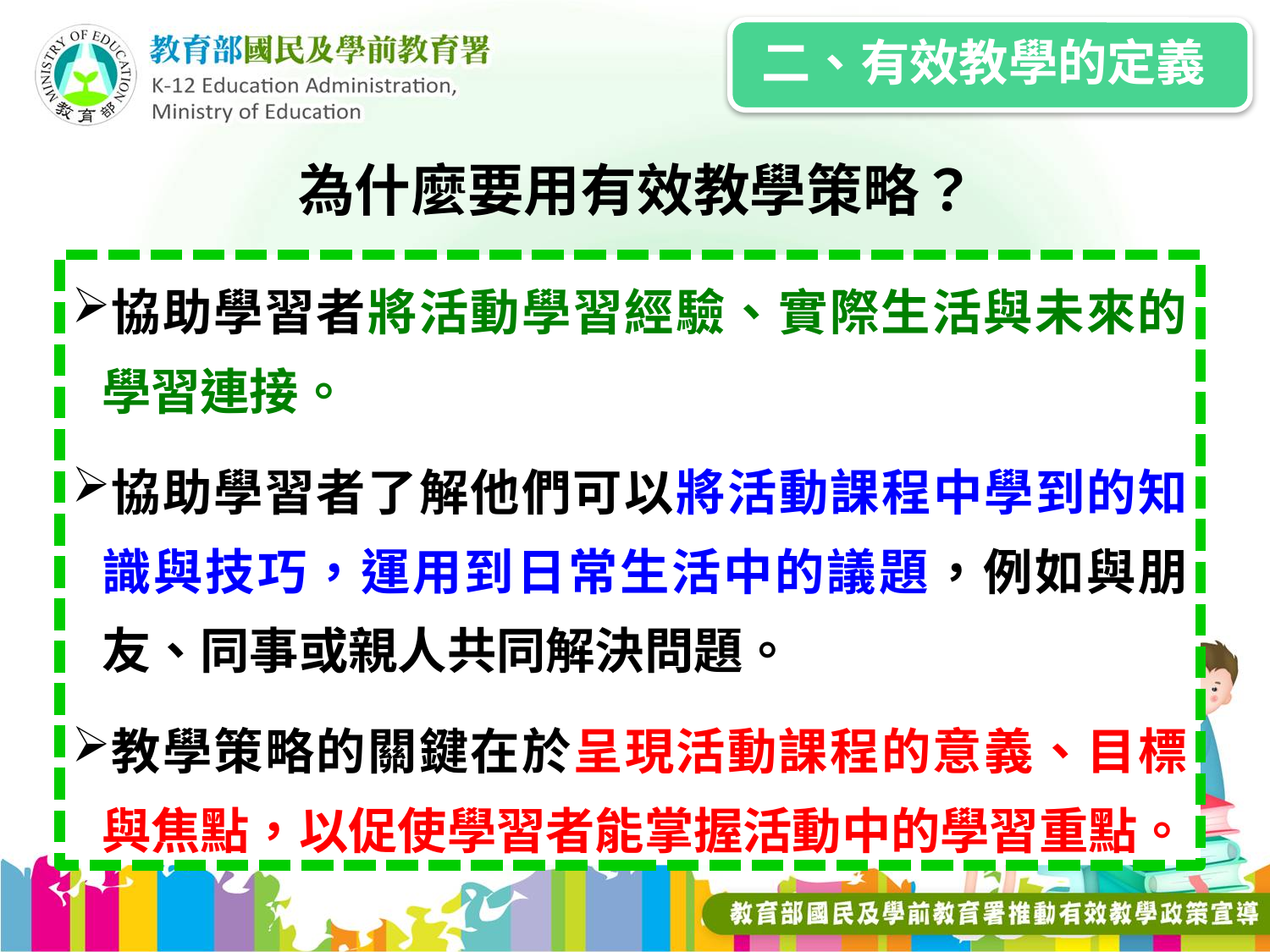

二、有效教學的定義
為什麼要用有效教學策略？
協助學習者將活動學習經驗、實際生活與未來的學習連接。
協助學習者了解他們可以將活動課程中學到的知識與技巧，運用到日常生活中的議題，例如與朋友、同事或親人共同解決問題。
教學策略的關鍵在於呈現活動課程的意義、目標與焦點，以促使學習者能掌握活動中的學習重點。